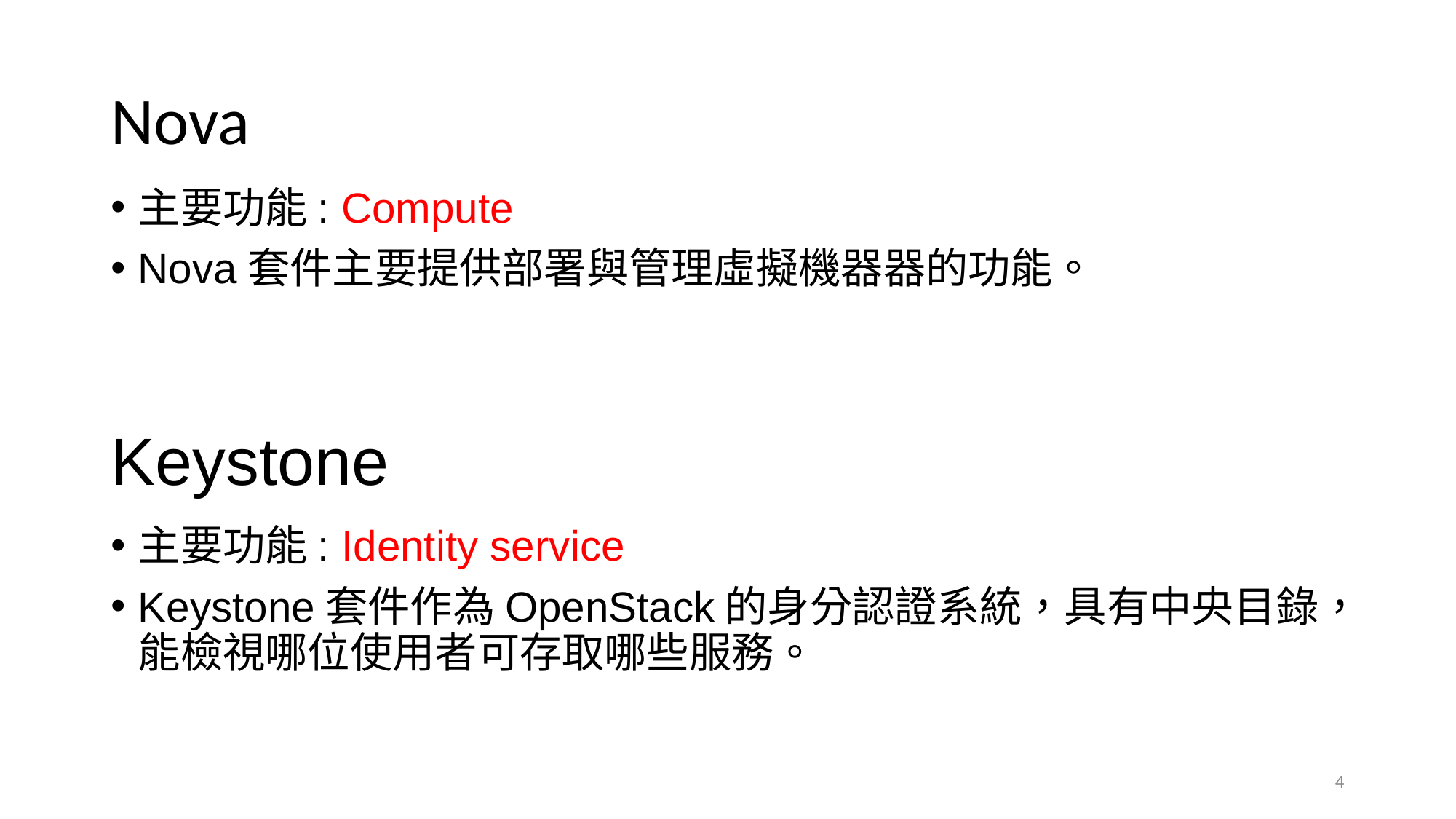

# Nova
主要功能: Compute
Nova套件主要提供部署與管理虛擬機器器的功能。
Keystone
主要功能: Identity service
Keystone套件作為OpenStack的身分認證系統，具有中央目錄，能檢視哪位使用者可存取哪些服務。

4